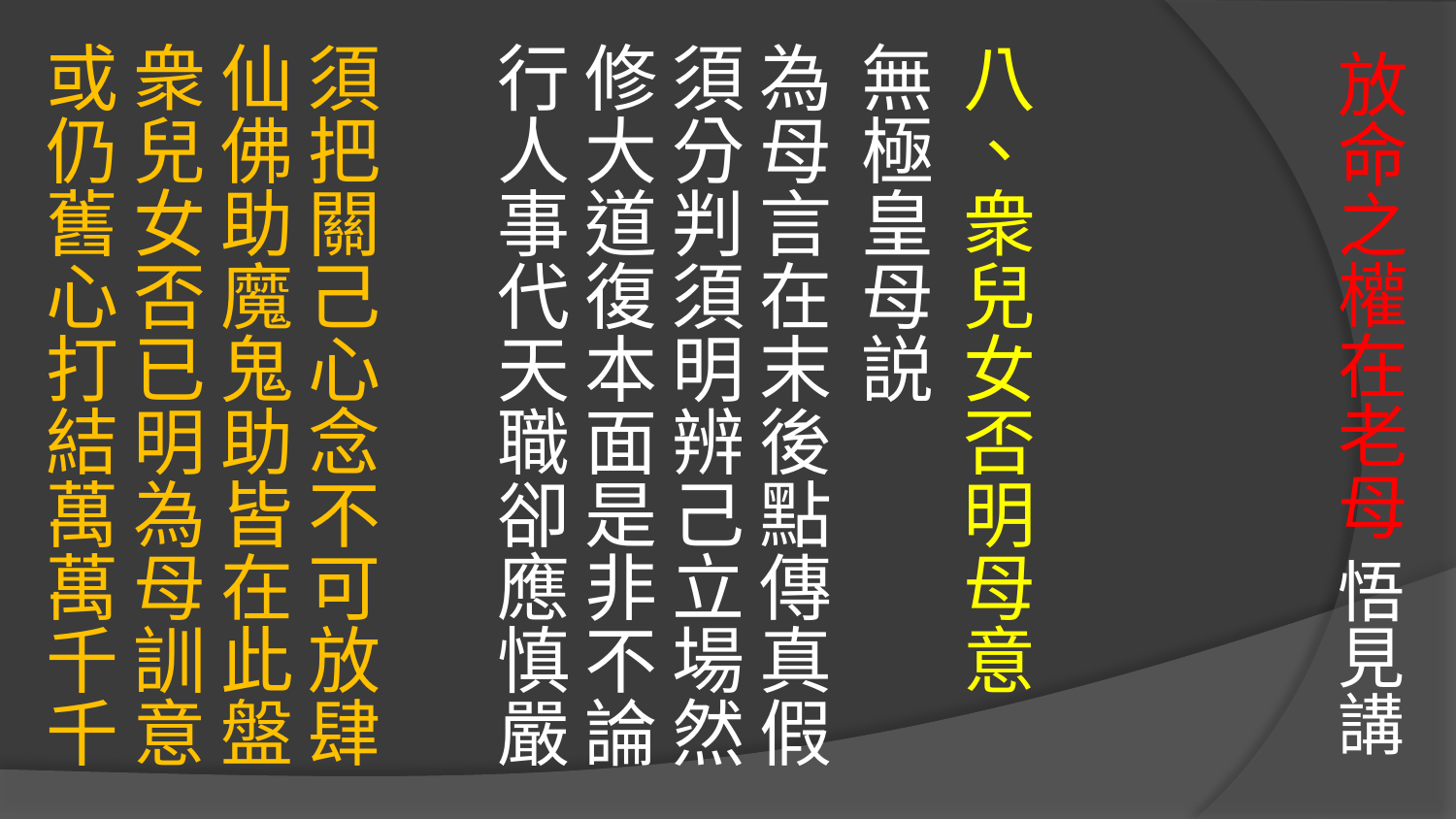

# 放命之權在老母 悟見講
八、衆兒女否明母意
無極皇母説
為母言在末後點傳真假 須分判須明辨己立場然
修大道復本面是非不論 行人事代天職卻應慎嚴
須把關己心念不可放肆 仙佛助魔鬼助皆在此盤
衆兒女否已明為母訓意 或仍舊心打結萬萬千千